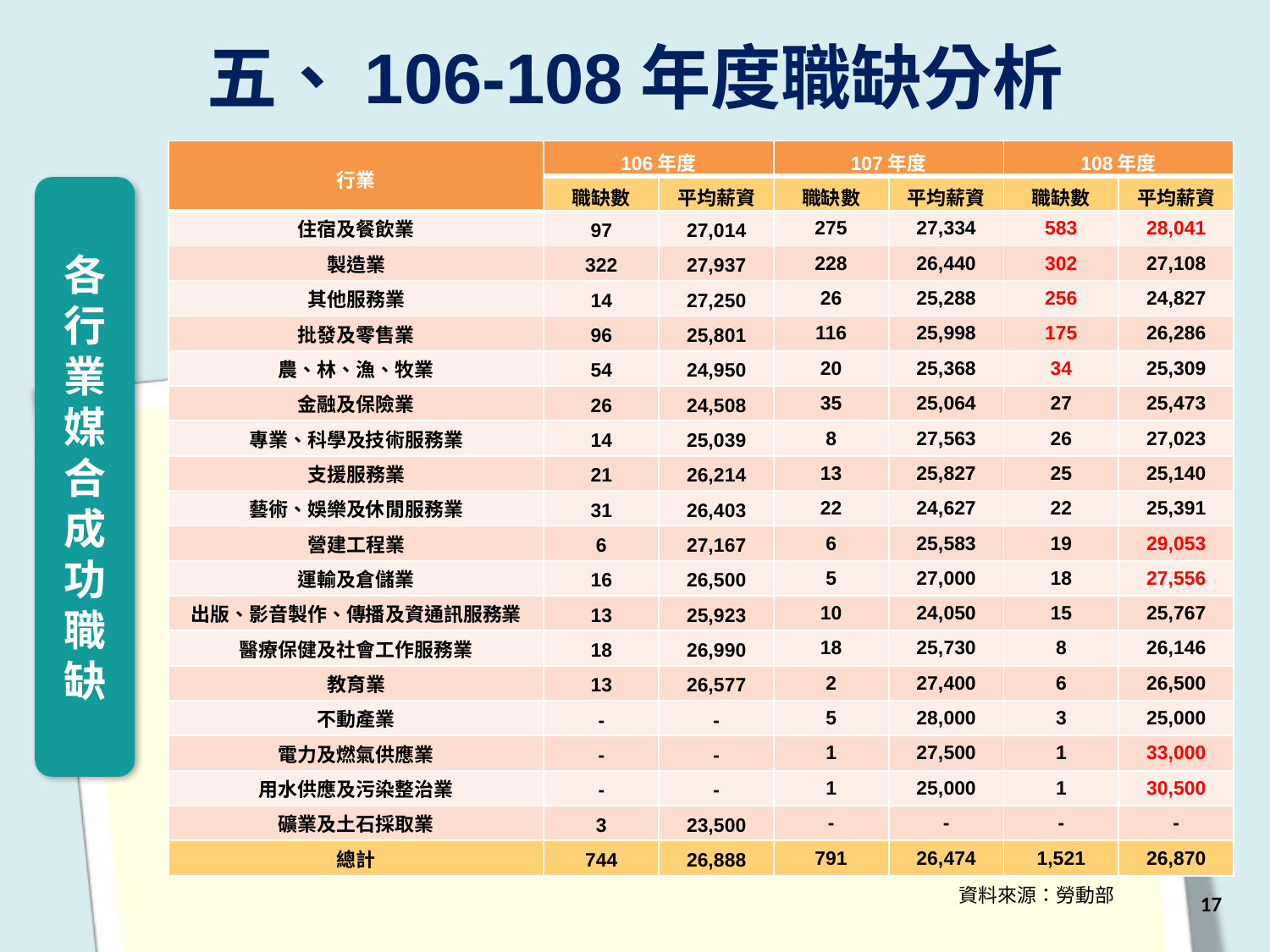

五、106-108年度職缺分析
| 行業 | 106年度 |  | 107年度 |  | 108年度 |  |
| --- | --- | --- | --- | --- | --- | --- |
|  | 職缺數 | 平均薪資 | 職缺數 | 平均薪資 | 職缺數 | 平均薪資 |
| 住宿及餐飲業 | 97 | 27,014 | 275 | 27,334 | 583 | 28,041 |
| 製造業 | 322 | 27,937 | 228 | 26,440 | 302 | 27,108 |
| 其他服務業 | 14 | 27,250 | 26 | 25,288 | 256 | 24,827 |
| 批發及零售業 | 96 | 25,801 | 116 | 25,998 | 175 | 26,286 |
| 農、林、漁、牧業 | 54 | 24,950 | 20 | 25,368 | 34 | 25,309 |
| 金融及保險業 | 26 | 24,508 | 35 | 25,064 | 27 | 25,473 |
| 專業、科學及技術服務業 | 14 | 25,039 | 8 | 27,563 | 26 | 27,023 |
| 支援服務業 | 21 | 26,214 | 13 | 25,827 | 25 | 25,140 |
| 藝術、娛樂及休閒服務業 | 31 | 26,403 | 22 | 24,627 | 22 | 25,391 |
| 營建工程業 | 6 | 27,167 | 6 | 25,583 | 19 | 29,053 |
| 運輸及倉儲業 | 16 | 26,500 | 5 | 27,000 | 18 | 27,556 |
| 出版、影音製作、傳播及資通訊服務業 | 13 | 25,923 | 10 | 24,050 | 15 | 25,767 |
| 醫療保健及社會工作服務業 | 18 | 26,990 | 18 | 25,730 | 8 | 26,146 |
| 教育業 | 13 | 26,577 | 2 | 27,400 | 6 | 26,500 |
| 不動產業 | - | - | 5 | 28,000 | 3 | 25,000 |
| 電力及燃氣供應業 | - | - | 1 | 27,500 | 1 | 33,000 |
| 用水供應及污染整治業 | - | - | 1 | 25,000 | 1 | 30,500 |
| 礦業及土石採取業 | 3 | 23,500 | - | - | - | - |
| 總計 | 744 | 26,888 | 791 | 26,474 | 1,521 | 26,870 |
各行業媒合成功職缺
資料來源：勞動部
17